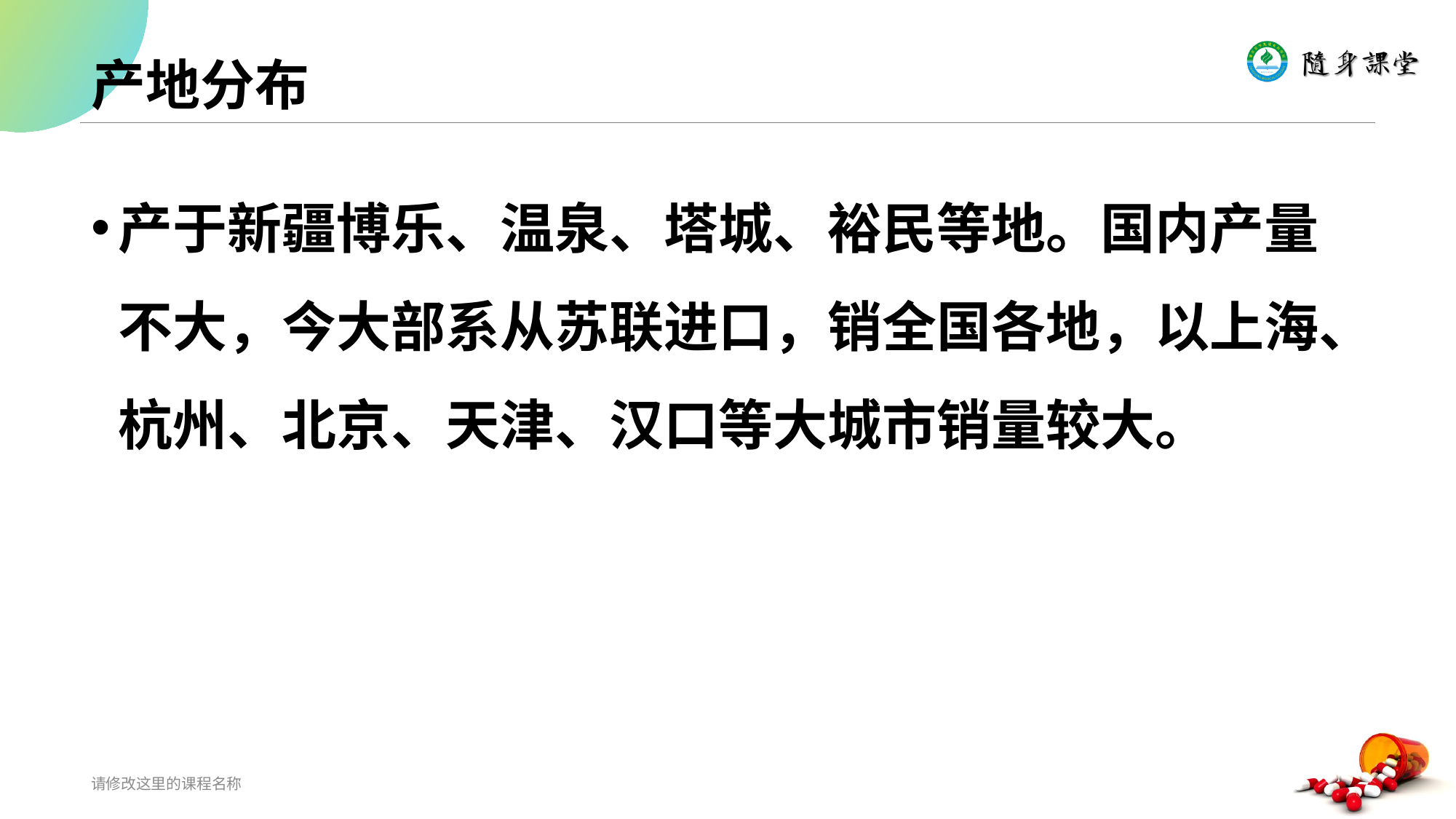

# 产地分布
产于新疆博乐、温泉、塔城、裕民等地。国内产量不大，今大部系从苏联进口，销全国各地，以上海、杭州、北京、天津、汉口等大城市销量较大。

请修改这里的课程名称
13